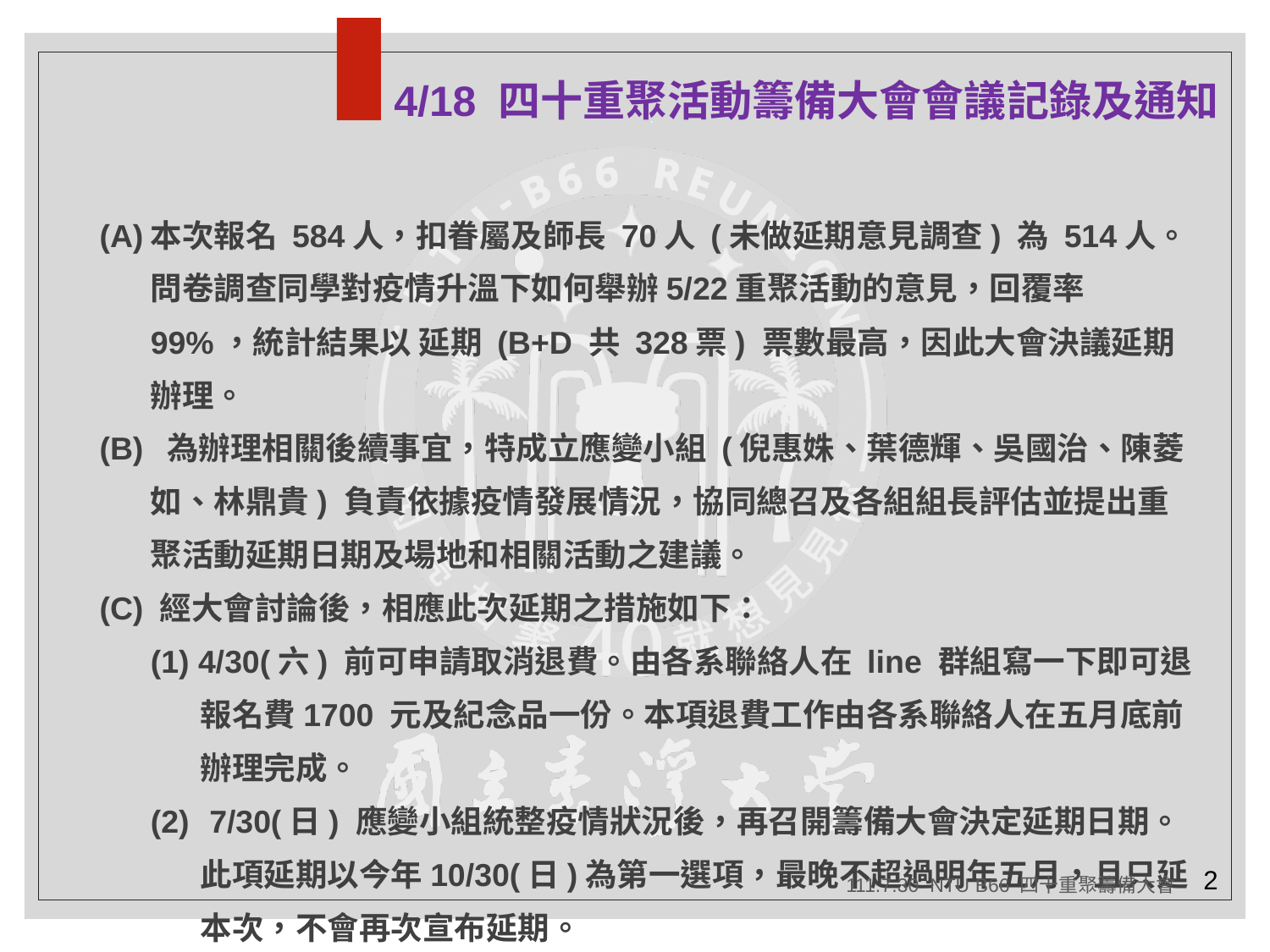

4/18 四十重聚活動籌備大會會議記錄及通知
 (A)	本次報名 584人，扣眷屬及師長 70人 (未做延期意見調查) 為 514人。問卷調查同學對疫情升溫下如何舉辦5/22重聚活動的意見，回覆率 99%，統計結果以 延期 (B+D 共 328票) 票數最高，因此大會決議延期辦理。
 (B)	 為辦理相關後續事宜，特成立應變小組 (倪惠姝、葉德輝、吳國治、陳菱如、林鼎貴) 負責依據疫情發展情況，協同總召及各組組長評估並提出重聚活動延期日期及場地和相關活動之建議。
 (C) 經大會討論後，相應此次延期之措施如下：
(1) 4/30(六) 前可申請取消退費。由各系聯絡人在 line 群組寫一下即可退報名費1700 元及紀念品一份。本項退費工作由各系聯絡人在五月底前辦理完成。
(2)	 7/30(日) 應變小組統整疫情狀況後，再召開籌備大會決定延期日期。此項延期以今年10/30(日)為第一選項，最晚不超過明年五月，且只延本次，不會再次宣布延期。
2
111.7.30  NTU B66 四十重聚籌備大會